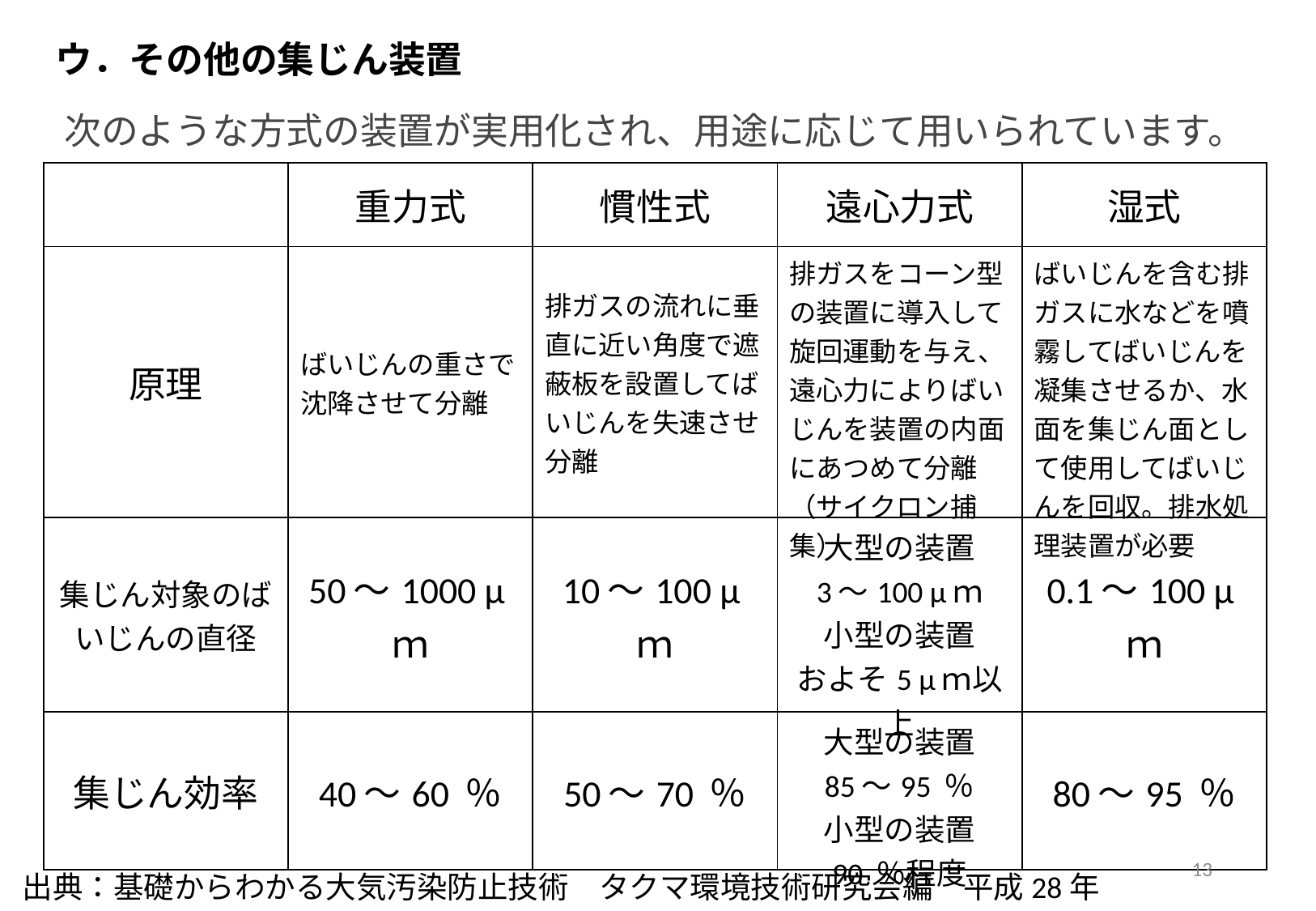

ウ．その他の集じん装置

　次のような方式の装置が実用化され、用途に応じて用いられています。

|  | 重力式 | 慣性式 | 遠心力式 | 湿式 |
| --- | --- | --- | --- | --- |
| 原理 | ばいじんの重さで沈降させて分離 | 排ガスの流れに垂直に近い角度で遮蔽板を設置してばいじんを失速させ分離 | 排ガスをコーン型の装置に導入して旋回運動を与え、遠心力によりばいじんを装置の内面にあつめて分離（サイクロン捕集） | ばいじんを含む排ガスに水などを噴霧してばいじんを凝集させるか、水面を集じん面として使用してばいじんを回収。排水処理装置が必要 |
| 集じん対象のばいじんの直径 | 50～1000 μｍ | 10～100 μｍ | 大型の装置 3～100 μｍ 小型の装置 およそ5 μｍ以上 | 0.1～100 μｍ |
| 集じん効率 | 40～60 ％ | 50～70 ％ | 大型の装置 85～95 ％ 小型の装置 90 ％程度 | 80～95 ％ |
13
出典：基礎からわかる大気汚染防止技術　タクマ環境技術研究会編　平成28年